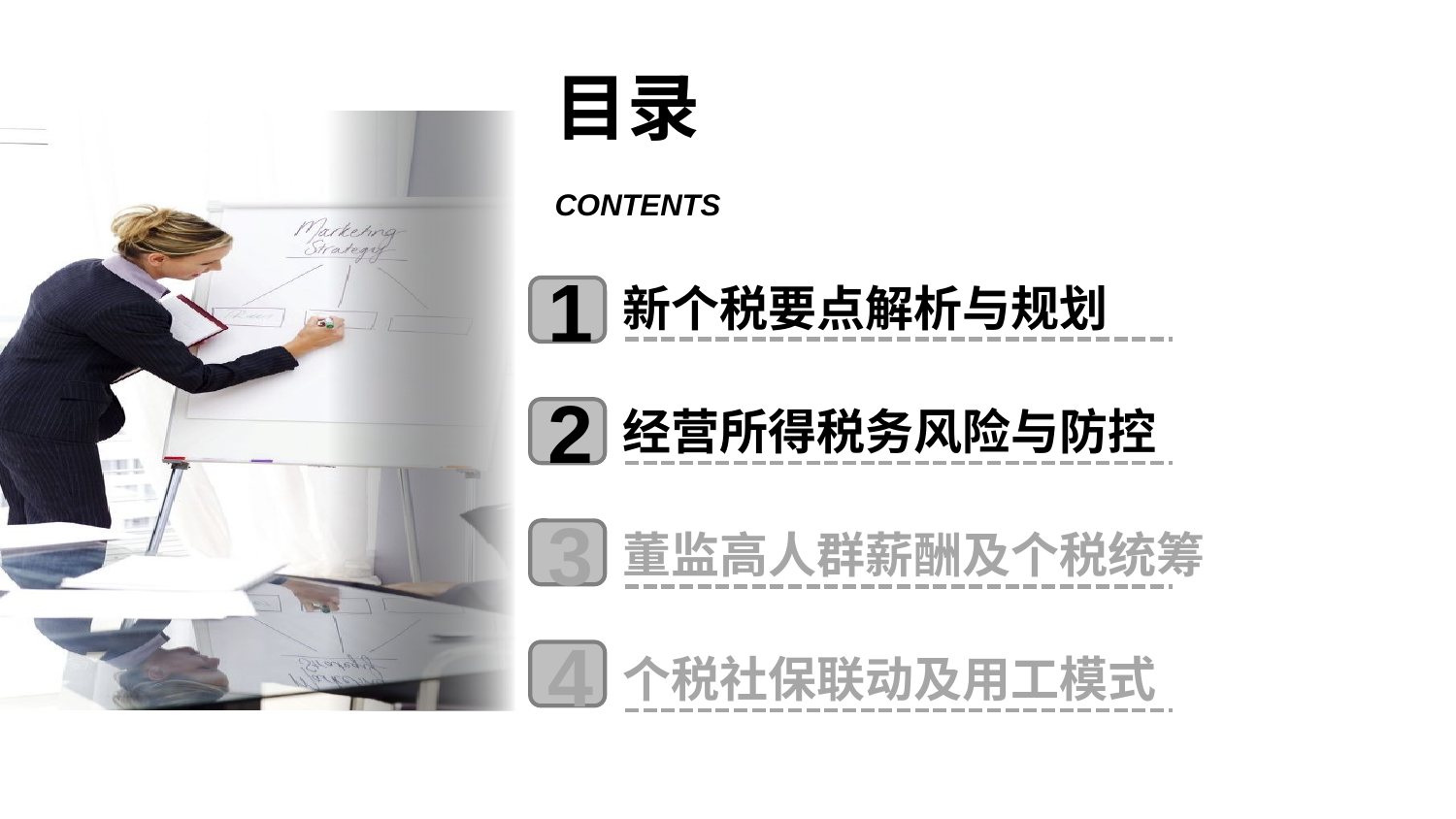

目录
CONTENTS

新个税要点解析与规划
1
经营所得税务风险与防控
2
董监高人群薪酬及个税统筹
3
个税社保联动及用工模式
4